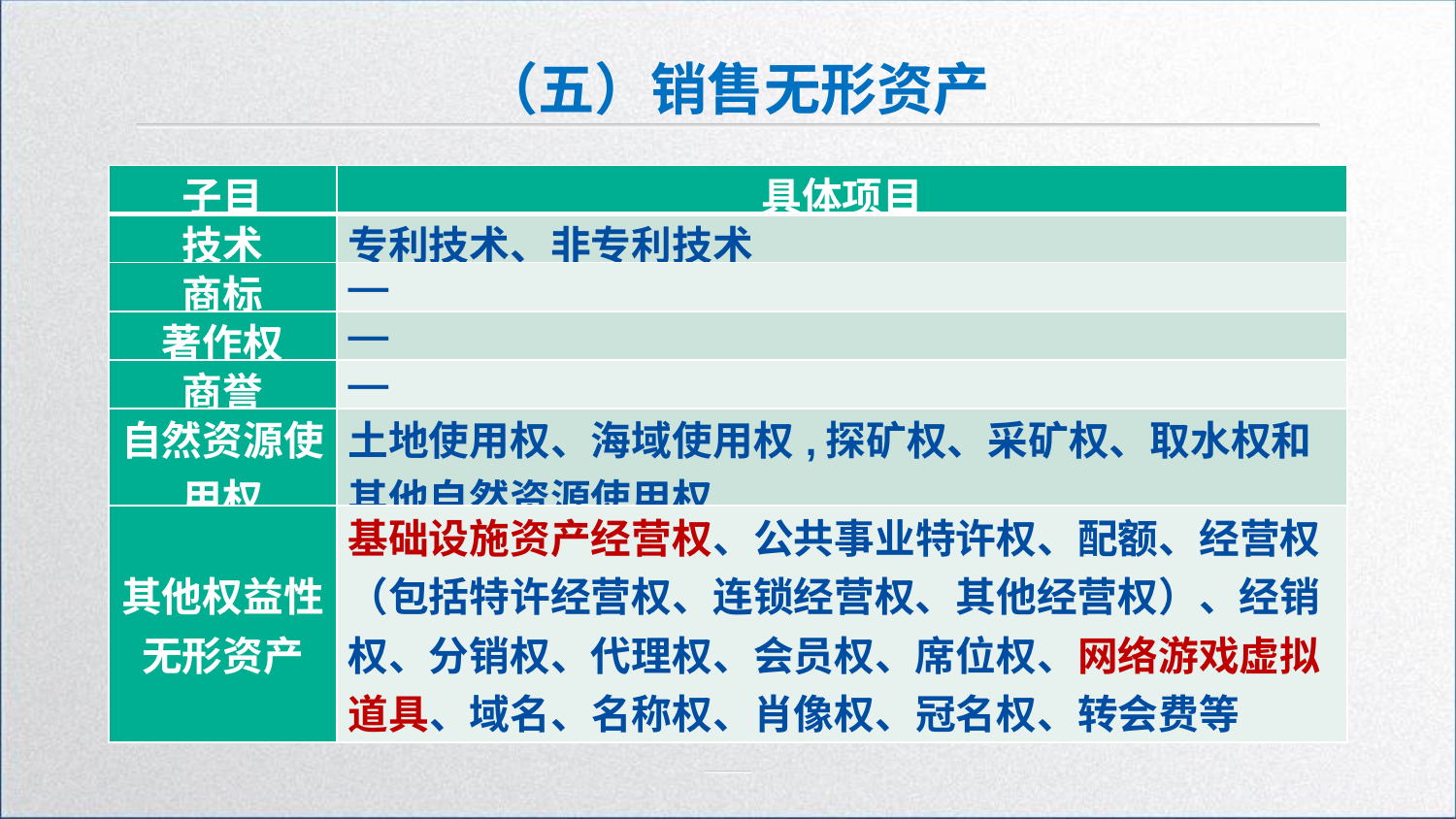

（五）销售无形资产
| 子目 | 具体项目 |
| --- | --- |
| 技术 | 专利技术、非专利技术 |
| 商标 | — |
| 著作权 | — |
| 商誉 | — |
| 自然资源使用权 | 土地使用权、海域使用权,探矿权、采矿权、取水权和其他自然资源使用权 |
| 其他权益性无形资产 | 基础设施资产经营权、公共事业特许权、配额、经营权（包括特许经营权、连锁经营权、其他经营权）、经销权、分销权、代理权、会员权、席位权、网络游戏虚拟道具、域名、名称权、肖像权、冠名权、转会费等 |